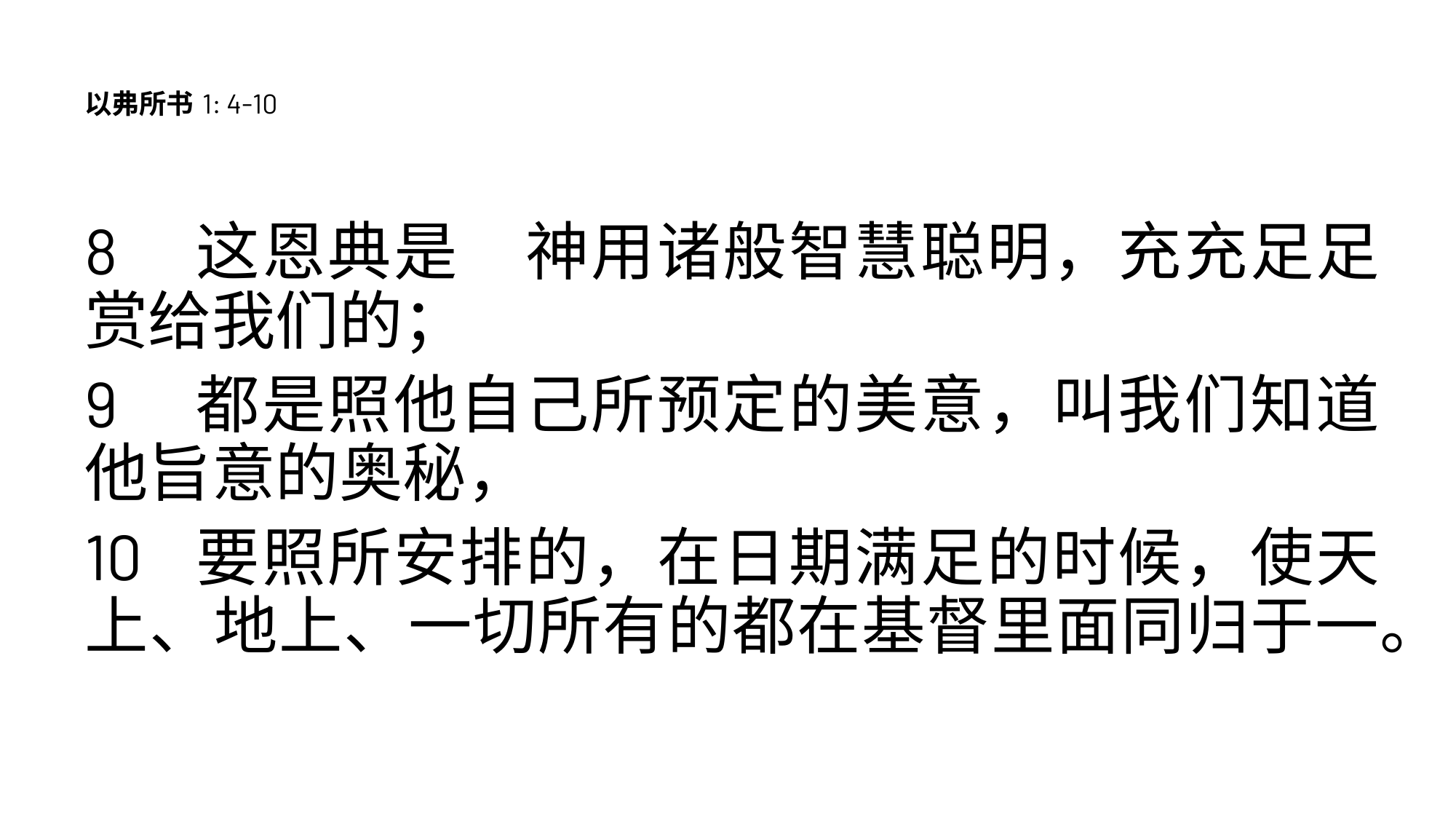

# 以弗所书 1: 4-10
8	这恩典是　神用诸般智慧聪明，充充足足赏给我们的；
9	都是照他自己所预定的美意，叫我们知道他旨意的奥秘，
10	要照所安排的，在日期满足的时候，使天上、地上、一切所有的都在基督里面同归于一。